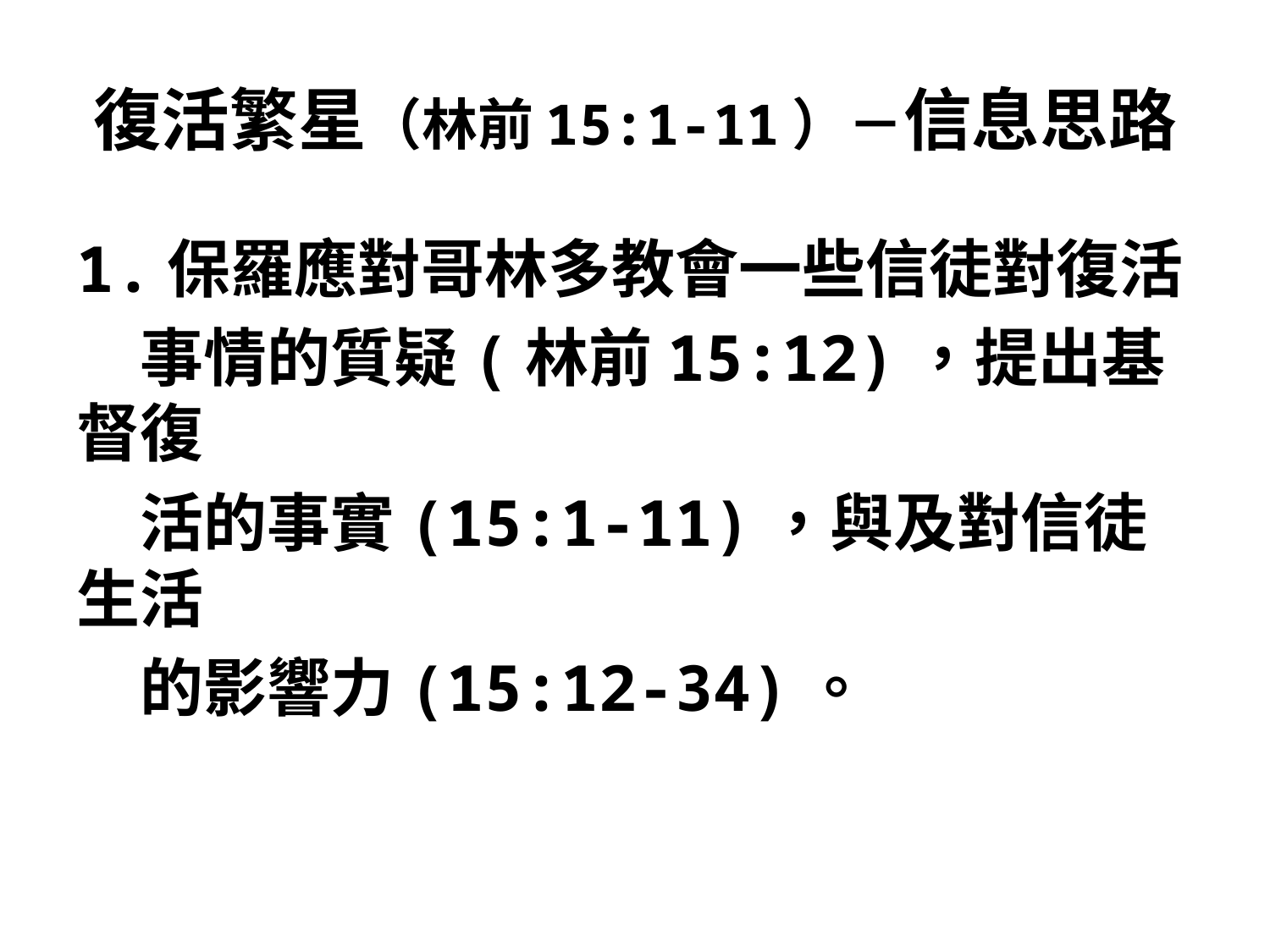

# 復活繁星（林前15:1-11）－信息思路
1.保羅應對哥林多教會一些信徒對復活
　事情的質疑(林前15:12)，提出基督復
　活的事實(15:1-11)，與及對信徒生活
　的影響力(15:12-34)。